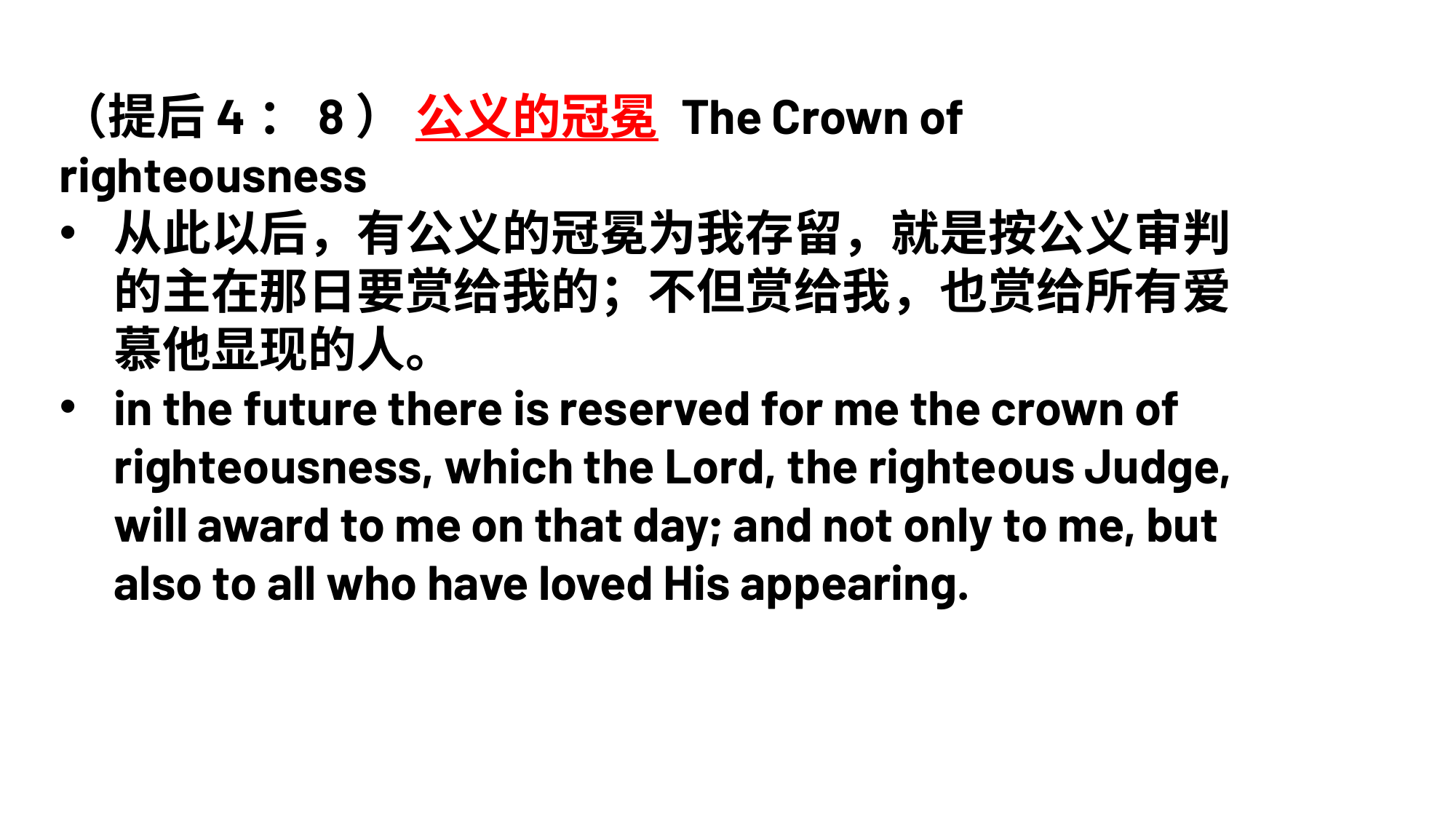

（提后4：8） 公义的冠冕 The Crown of righteousness
从此以后，有公义的冠冕为我存留，就是按公义审判的主在那日要赏给我的；不但赏给我，也赏给所有爱慕他显现的人。
in the future there is reserved for me the crown of righteousness, which the Lord, the righteous Judge, will award to me on that day; and not only to me, but also to all who have loved His appearing.